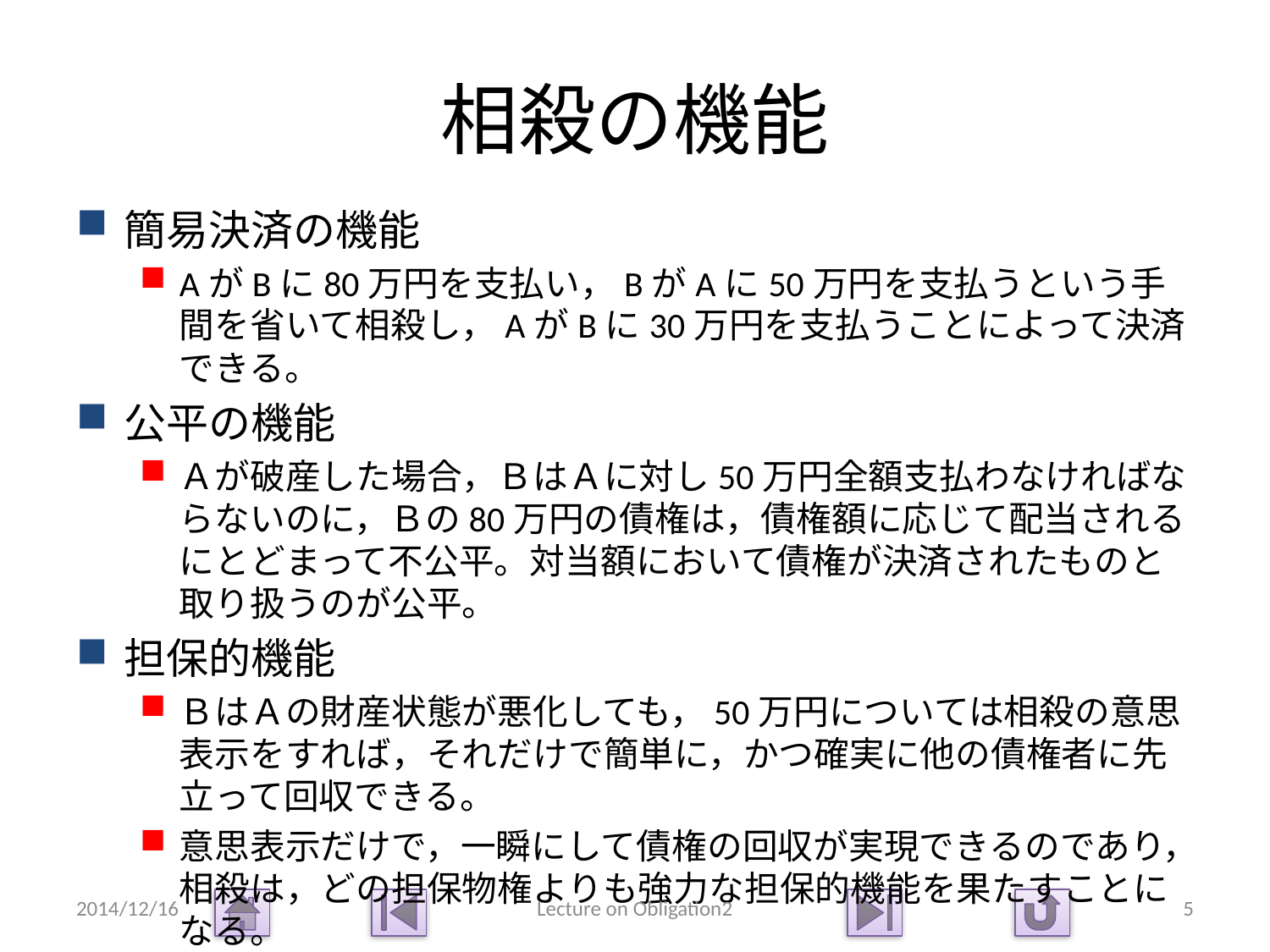

# 相殺の機能
簡易決済の機能
AがBに80万円を支払い，BがAに50万円を支払うという手間を省いて相殺し，AがBに30万円を支払うことによって決済できる。
公平の機能
Ａが破産した場合，ＢはＡに対し50万円全額支払わなければならないのに，Ｂの80万円の債権は，債権額に応じて配当されるにとどまって不公平。対当額において債権が決済されたものと取り扱うのが公平。
担保的機能
ＢはＡの財産状態が悪化しても，50万円については相殺の意思表示をすれば，それだけで簡単に，かつ確実に他の債権者に先立って回収できる。
意思表示だけで，一瞬にして債権の回収が実現できるのであり，相殺は，どの担保物権よりも強力な担保的機能を果たすことになる。
2014/12/16
Lecture on Obligation2
5